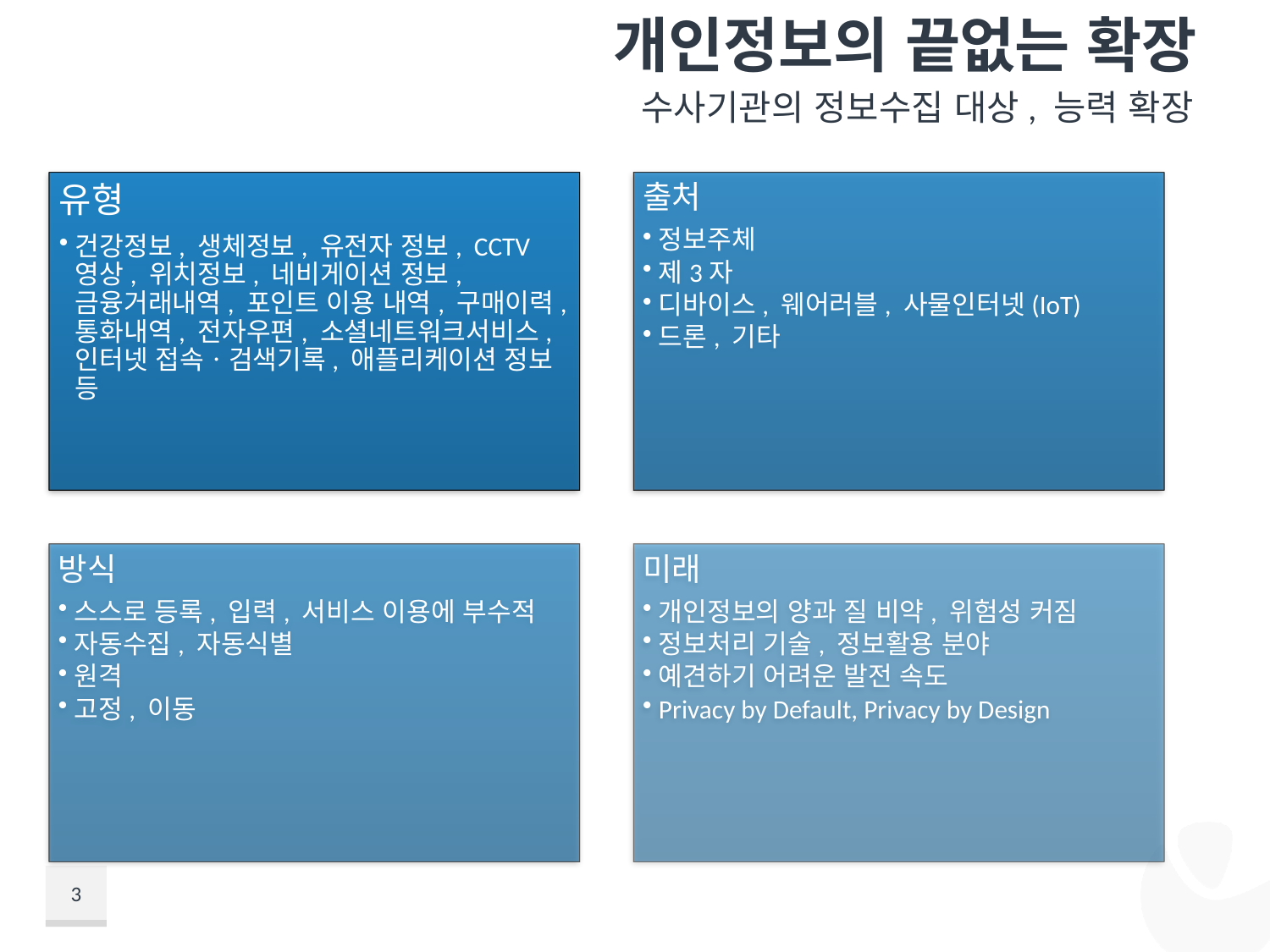

# 개인정보의 끝없는 확장
수사기관의 정보수집 대상, 능력 확장
유형
건강정보, 생체정보, 유전자 정보,  CCTV 영상, 위치정보, 네비게이션 정보, 금융거래내역, 포인트 이용 내역, 구매이력, 통화내역, 전자우편, 소셜네트워크서비스, 인터넷 접속ㆍ검색기록, 애플리케이션 정보 등
출처
정보주체
제3자
디바이스, 웨어러블, 사물인터넷(IoT)
드론, 기타
방식
스스로 등록, 입력, 서비스 이용에 부수적
자동수집, 자동식별
원격
고정, 이동
미래
개인정보의 양과 질 비약, 위험성 커짐
정보처리 기술, 정보활용 분야
예견하기 어려운 발전 속도
Privacy by Default, Privacy by Design
3